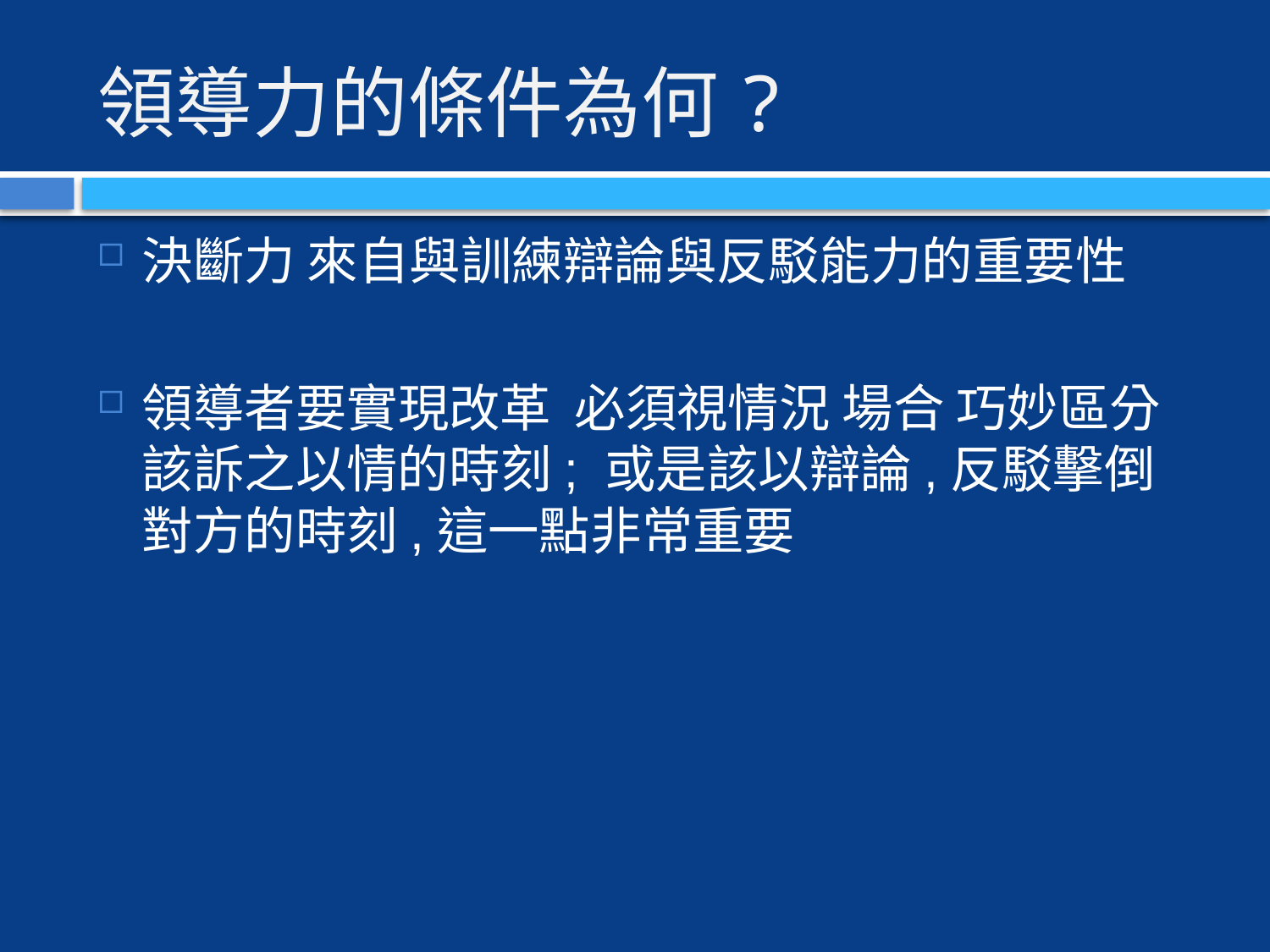

# 領導力的條件為何?
決斷力 來自與訓練辯論與反駁能力的重要性

領導者要實現改革  必須視情況 場合 巧妙區分該訴之以情的時刻; 或是該以辯論,反駁擊倒對方的時刻,這一點非常重要